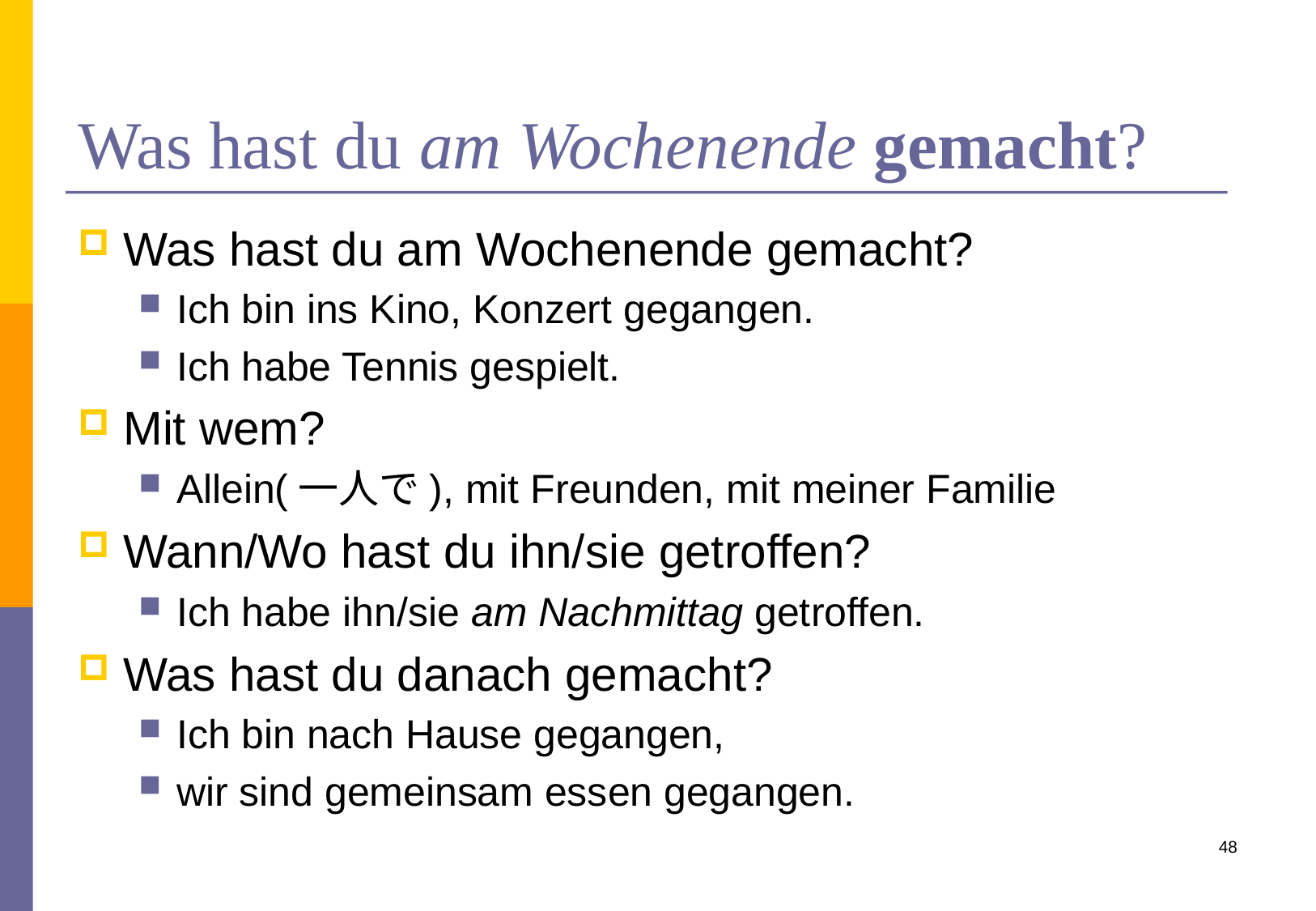

# Was hast du am Wochenende gemacht?
Was hast du am Wochenende gemacht?
Ich bin ins Kino, Konzert gegangen.
Ich habe Tennis gespielt.
Mit wem?
Allein(一人で), mit Freunden, mit meiner Familie
Wann/Wo hast du ihn/sie getroffen?
Ich habe ihn/sie am Nachmittag getroffen.
Was hast du danach gemacht?
Ich bin nach Hause gegangen,
wir sind gemeinsam essen gegangen.

48